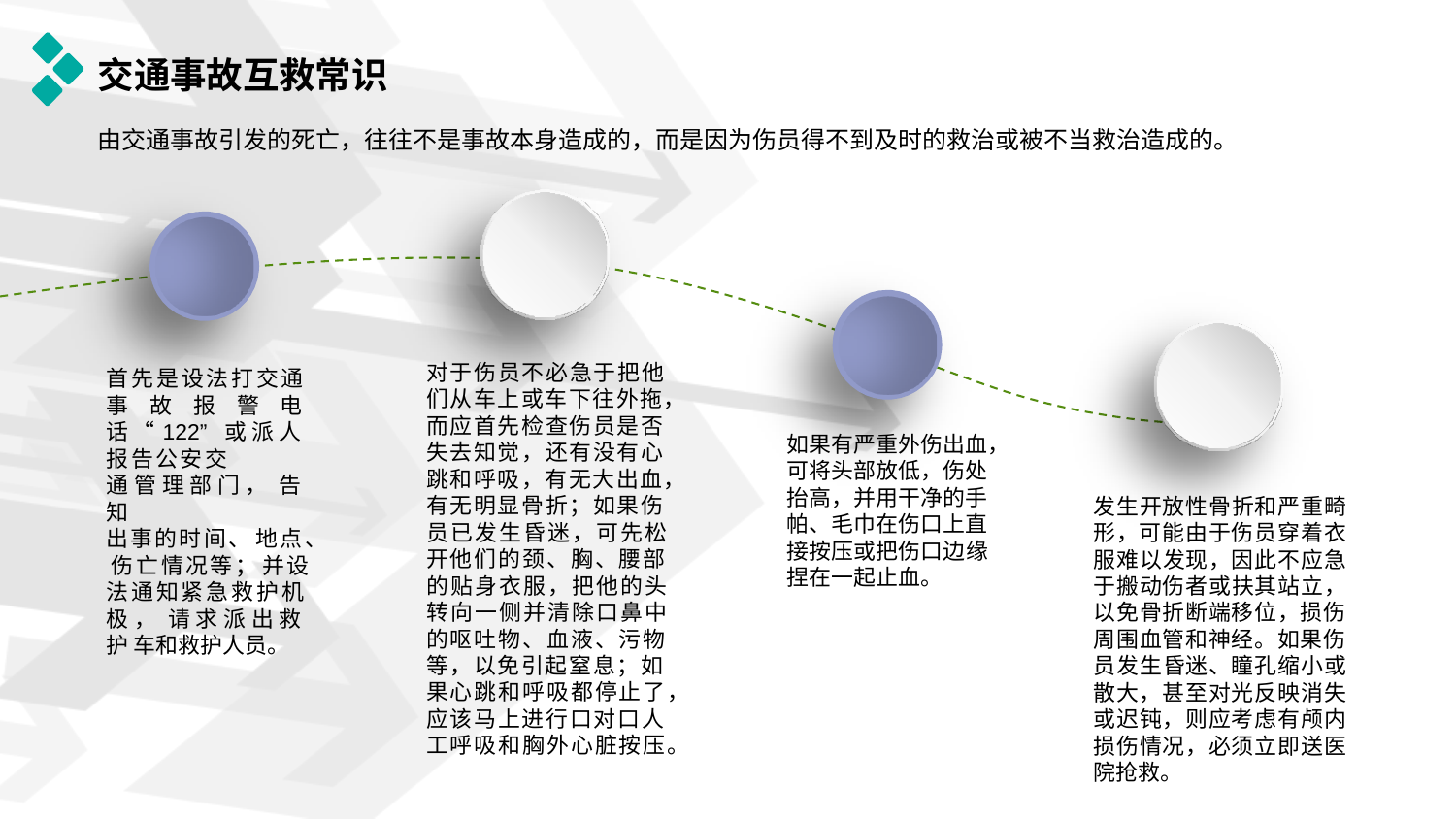

# 交通事故互救常识

由交通事故引发的死亡，往往不是事故本身造成的，而是因为伤员得不到及时的救治或被不当救治造成的。

对于伤员不必急于把他
们从车上或车下往外拖， 而应首先检查伤员是否
失去知觉，还有没有心
跳和呼吸，有无大出血， 有无明显骨折；如果伤
员已发生昏迷，可先松 开他们的颈、胸、腰部 的贴身衣服，把他的头 转向一侧并清除口鼻中 的呕吐物、血液、污物 等，以免引起窒息；如
果心跳和呼吸都停止了，
应该马上进行口对口人
工呼吸和胸外心脏按压。
首先是设法打交通 事故报警电话“122” 或派人报告公安交
通管理部门， 告知
出事的时间、 地点、 伤亡情况等； 并设
法通知紧急救护机 极， 请求派出救护 车和救护人员。
如果有严重外伤出血， 可将头部放低，伤处 抬高，并用干净的手 帕、毛巾在伤口上直 接按压或把伤口边缘 捏在一起止血。
发生开放性骨折和严重畸 形，可能由于伤员穿着衣 服难以发现，因此不应急 于搬动伤者或扶其站立， 以免骨折断端移位，损伤 周围血管和神经。如果伤 员发生昏迷、瞳孔缩小或 散大，甚至对光反映消失 或迟钝，则应考虑有颅内 损伤情况，必须立即送医 院抢救。